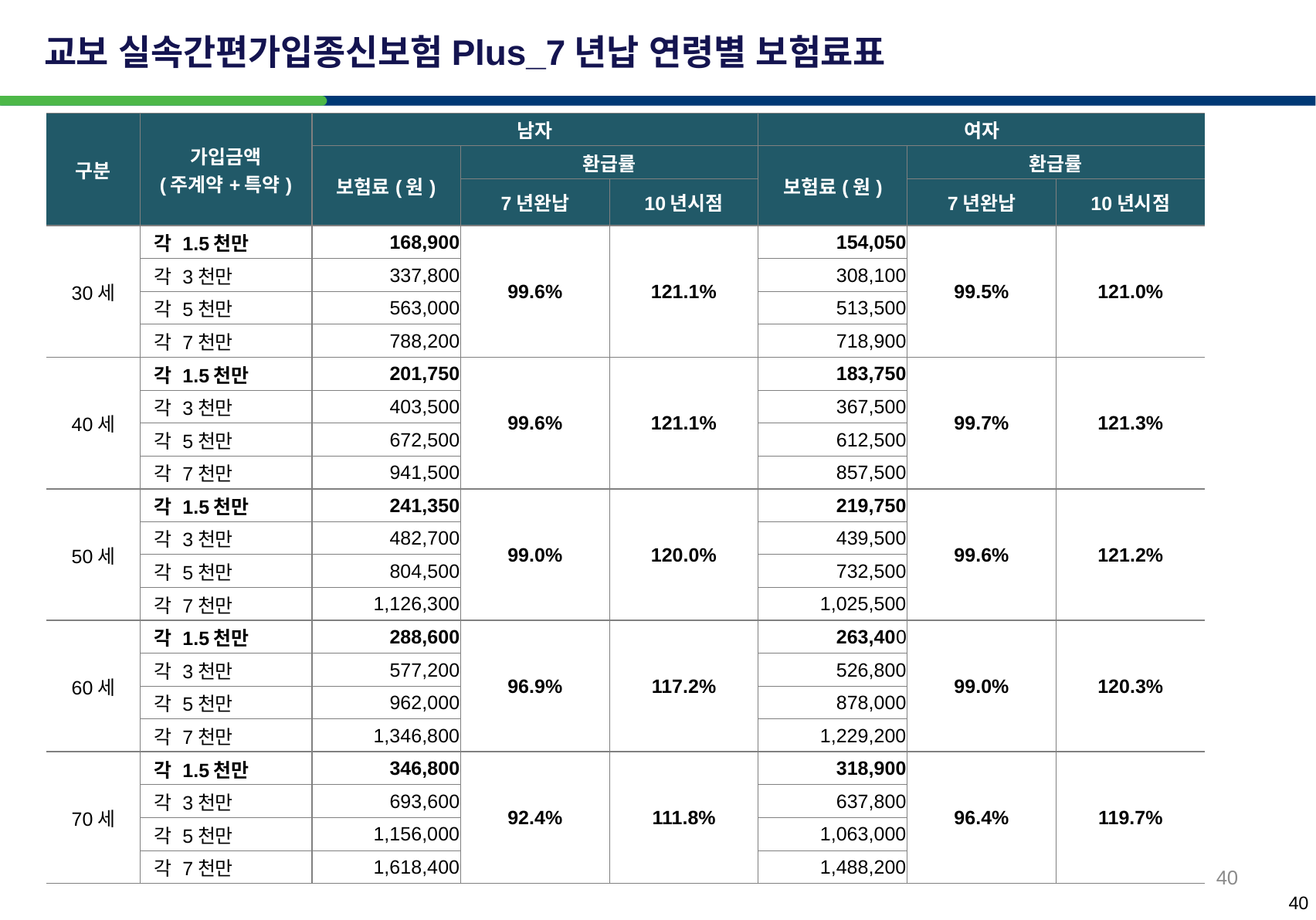

40
교보 실속간편가입종신보험Plus_7년납 연령별 보험료표
| 구분 | 가입금액 (주계약+특약) | 남자 |  |  | 여자 |  |  |
| --- | --- | --- | --- | --- | --- | --- | --- |
|  |  | 보험료(원) | 환급률 |  | 보험료(원) | 환급률 |  |
|  |  |  | 7년완납 | 10년시점 |  | 7년완납 | 10년시점 |
| 30세 | 각 1.5천만 | 168,900 | 99.6% | 121.1% | 154,050 | 99.5% | 121.0% |
|  | 각 3천만 | 337,800 |  |  | 308,100 |  |  |
|  | 각 5천만 | 563,000 |  |  | 513,500 |  |  |
|  | 각 7천만 | 788,200 |  |  | 718,900 |  |  |
| 40세 | 각 1.5천만 | 201,750 | 99.6% | 121.1% | 183,750 | 99.7% | 121.3% |
|  | 각 3천만 | 403,500 |  |  | 367,500 |  |  |
|  | 각 5천만 | 672,500 |  |  | 612,500 |  |  |
|  | 각 7천만 | 941,500 |  |  | 857,500 |  |  |
| 50세 | 각 1.5천만 | 241,350 | 99.0% | 120.0% | 219,750 | 99.6% | 121.2% |
|  | 각 3천만 | 482,700 |  |  | 439,500 |  |  |
|  | 각 5천만 | 804,500 |  |  | 732,500 |  |  |
|  | 각 7천만 | 1,126,300 |  |  | 1,025,500 |  |  |
| 60세 | 각 1.5천만 | 288,600 | 96.9% | 117.2% | 263,400 | 99.0% | 120.3% |
|  | 각 3천만 | 577,200 |  |  | 526,800 |  |  |
|  | 각 5천만 | 962,000 |  |  | 878,000 |  |  |
|  | 각 7천만 | 1,346,800 |  |  | 1,229,200 |  |  |
| 70세 | 각 1.5천만 | 346,800 | 92.4% | 111.8% | 318,900 | 96.4% | 119.7% |
|  | 각 3천만 | 693,600 |  |  | 637,800 |  |  |
|  | 각 5천만 | 1,156,000 |  |  | 1,063,000 |  |  |
|  | 각 7천만 | 1,618,400 |  |  | 1,488,200 |  |  |